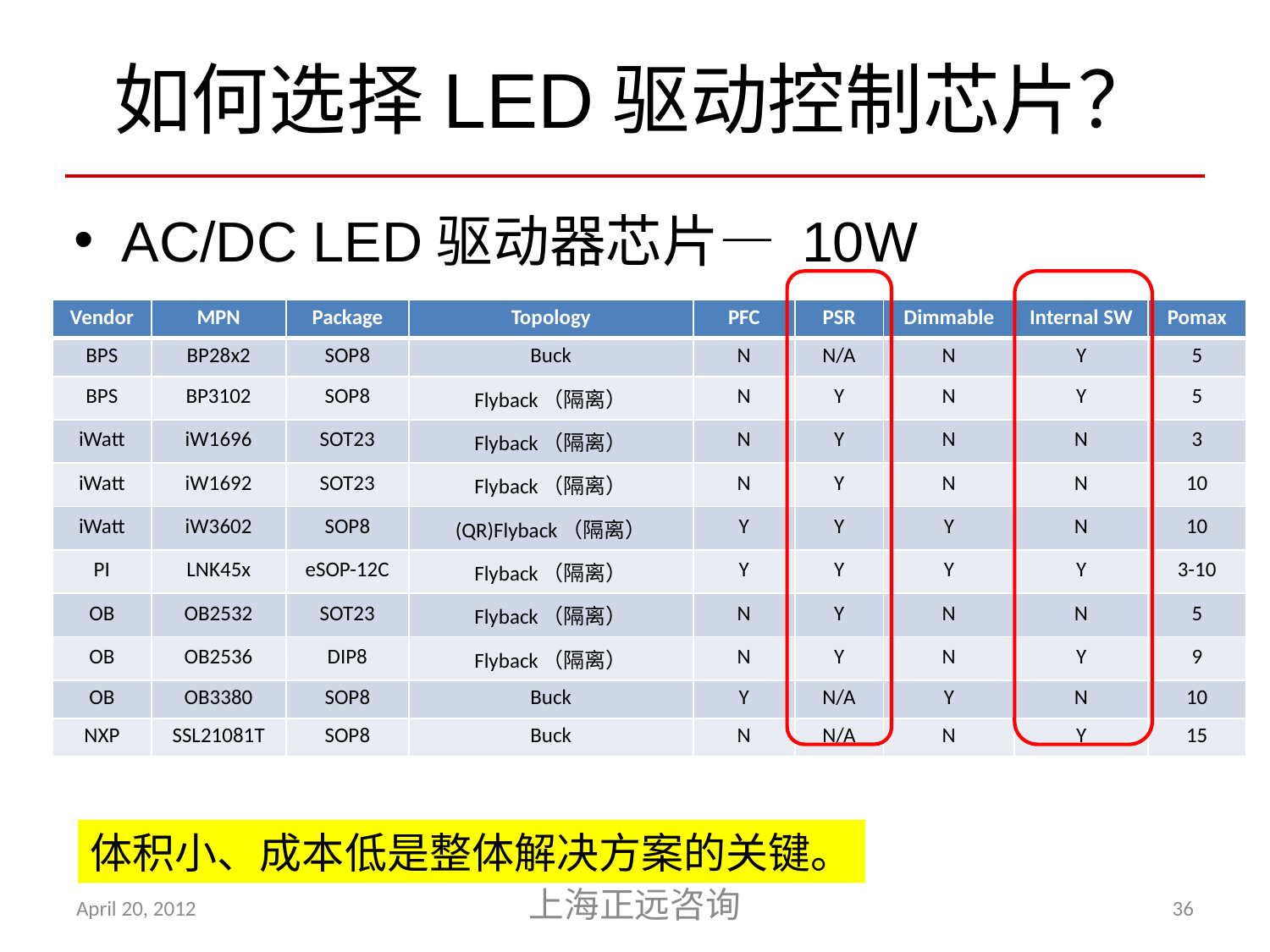

# 如何选择LED驱动控制芯片？
AC/DC LED驱动器芯片— 10W

| Vendor | MPN | Package | Topology | PFC | PSR | Dimmable | Internal SW | Pomax |
| --- | --- | --- | --- | --- | --- | --- | --- | --- |
| BPS | BP28x2 | SOP8 | Buck | N | N/A | N | Y | 5 |
| BPS | BP3102 | SOP8 | Flyback（隔离） | N | Y | N | Y | 5 |
| iWatt | iW1696 | SOT23 | Flyback（隔离） | N | Y | N | N | 3 |
| iWatt | iW1692 | SOT23 | Flyback（隔离） | N | Y | N | N | 10 |
| iWatt | iW3602 | SOP8 | (QR)Flyback（隔离） | Y | Y | Y | N | 10 |
| PI | LNK45x | eSOP-12C | Flyback（隔离） | Y | Y | Y | Y | 3-10 |
| OB | OB2532 | SOT23 | Flyback（隔离） | N | Y | N | N | 5 |
| OB | OB2536 | DIP8 | Flyback（隔离） | N | Y | N | Y | 9 |
| OB | OB3380 | SOP8 | Buck | Y | N/A | Y | N | 10 |
| NXP | SSL21081T | SOP8 | Buck | N | N/A | N | Y | 15 |
体积小、成本低是整体解决方案的关键。
April 20, 2012
上海正远咨询
36